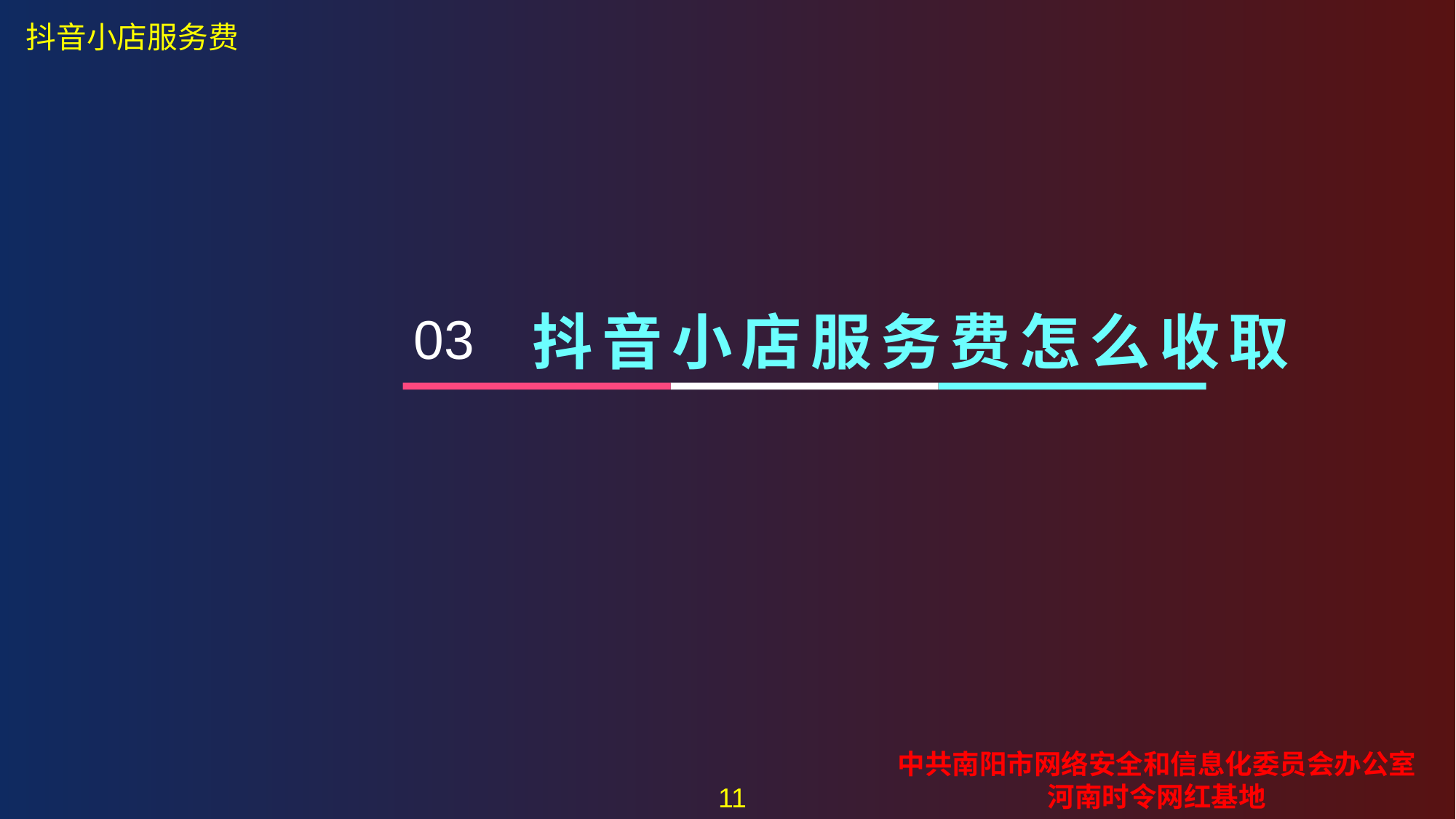

抖音小店服务费
03
抖音小店服务费怎么收取

中共南阳市网络安全和信息化委员会办公室
河南时令网红基地
11